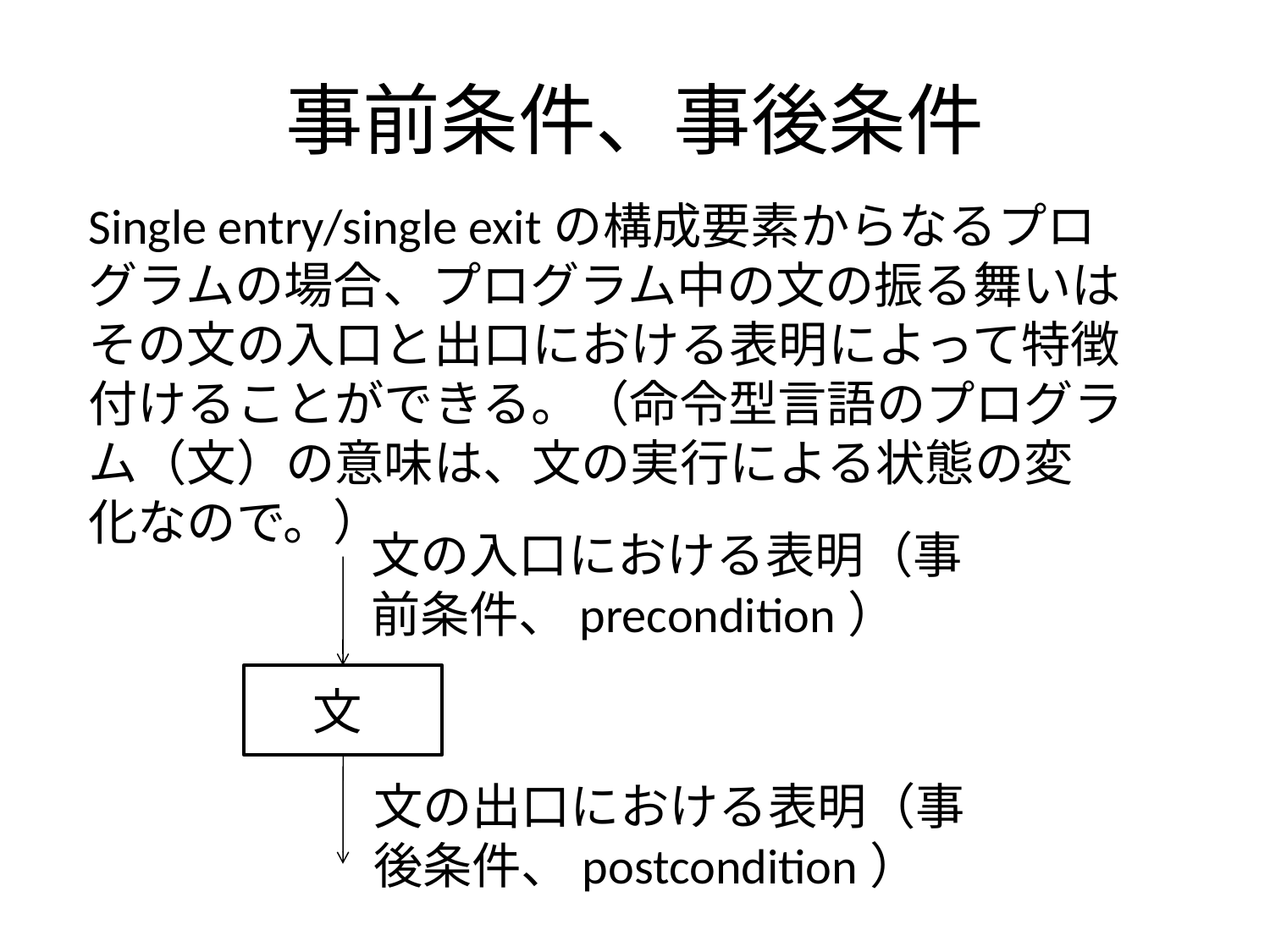

# 事前条件、事後条件
Single entry/single exitの構成要素からなるプログラムの場合、プログラム中の文の振る舞いはその文の入口と出口における表明によって特徴付けることができる。（命令型言語のプログラム（文）の意味は、文の実行による状態の変化なので。）
文の入口における表明（事前条件、precondition）
文
文の出口における表明（事後条件、postcondition）